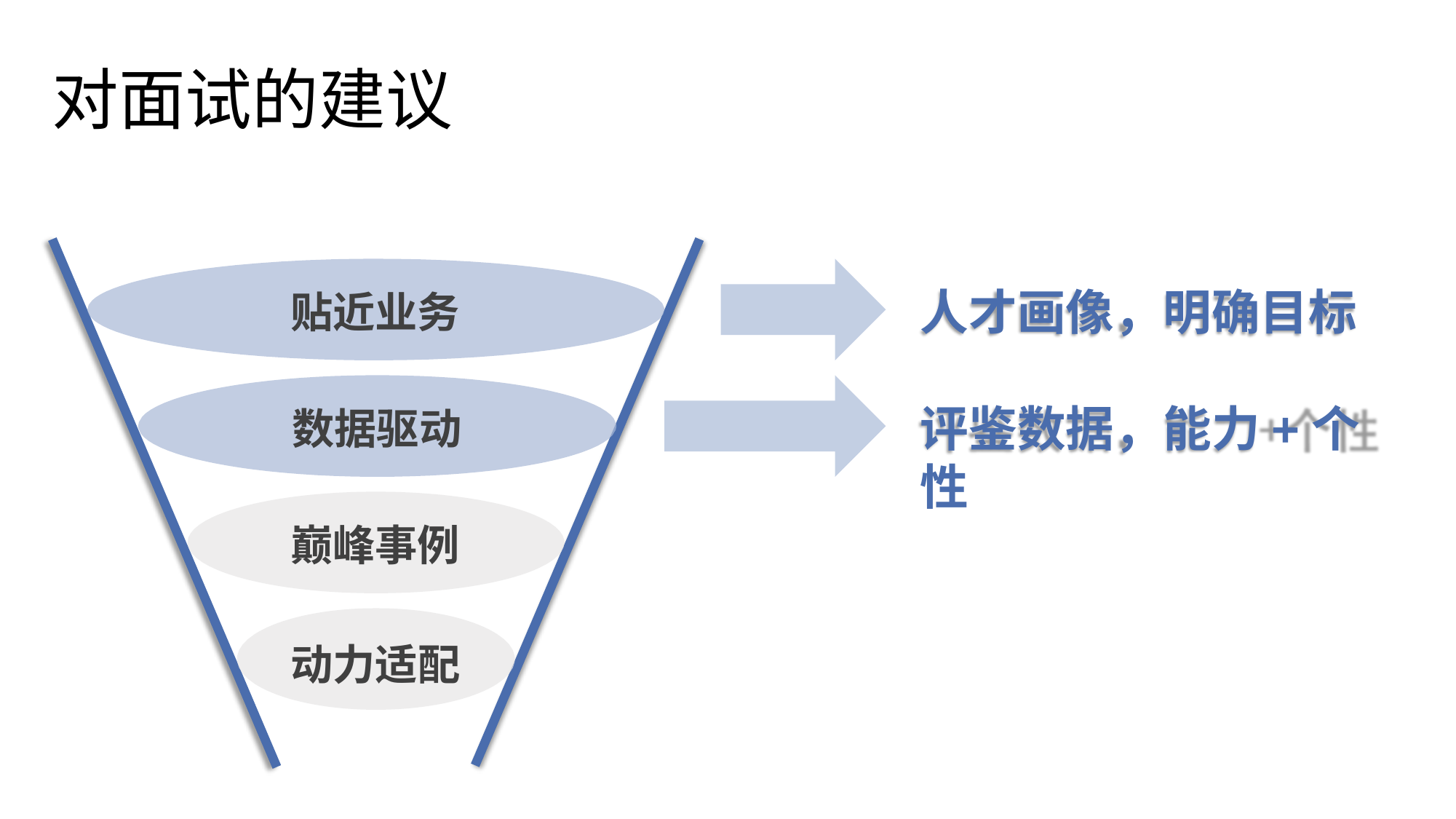

# 对面试的建议

人才画像，明确目标
贴近业务

评鉴数据，能力+个性
数据驱动

巅峰事例

动力适配